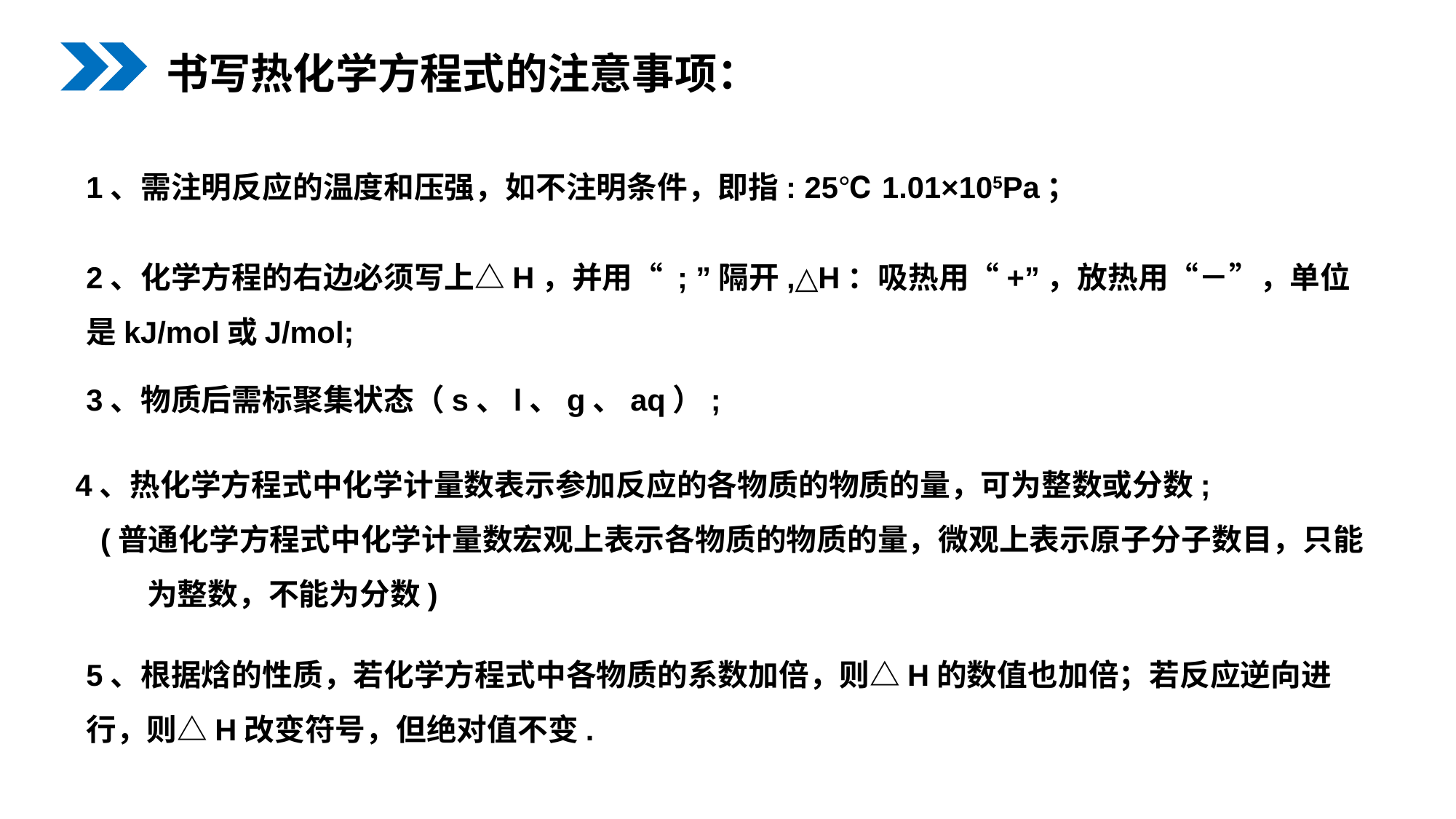

书写热化学方程式的注意事项：
1、需注明反应的温度和压强，如不注明条件，即指: 25℃ 1.01×105Pa；
2、化学方程的右边必须写上△H，并用“ ; ”隔开,△H：吸热用“+”，放热用“－”，单位是kJ/mol或J/mol;
3、物质后需标聚集状态（s、l、g、aq）;
4、热化学方程式中化学计量数表示参加反应的各物质的物质的量，可为整数或分数;
   (普通化学方程式中化学计量数宏观上表示各物质的物质的量，微观上表示原子分子数目，只能为整数，不能为分数)
5、根据焓的性质，若化学方程式中各物质的系数加倍，则△H的数值也加倍；若反应逆向进行，则△H改变符号，但绝对值不变.